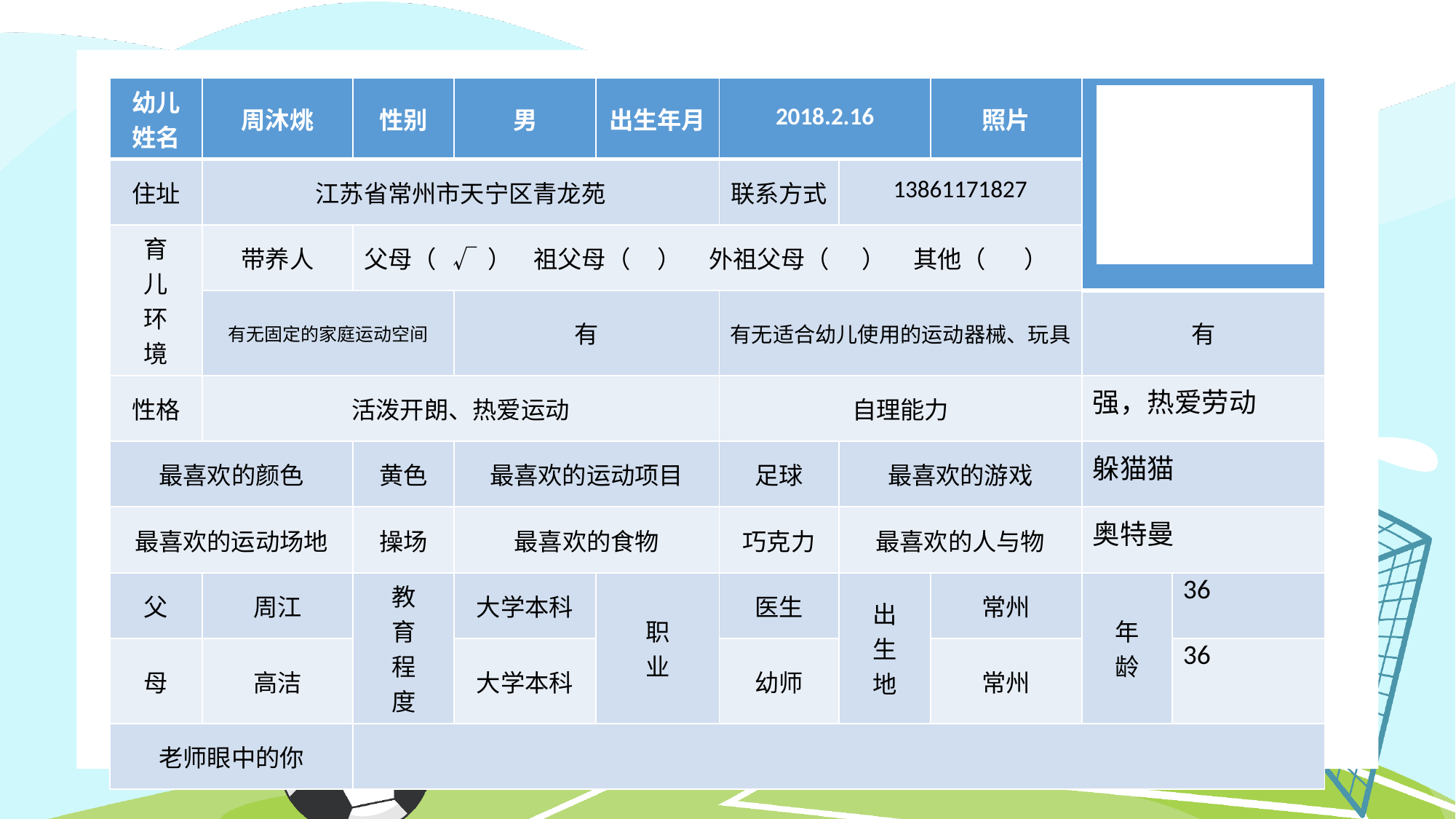

| 幼儿姓名 | 周沐烑 | 性别 | 男 | 出生年月 | 2018.2.16 |  | 照片 |  |  |
| --- | --- | --- | --- | --- | --- | --- | --- | --- | --- |
| 住址 | 江苏省常州市天宁区青龙苑 |  |  |  | 联系方式 | 13861171827 |  |  |  |
| 育 儿 环 境 | 带养人 | 父母（ √ ） 祖父母（ ） 外祖父母（ ） 其他（ ） |  |  |  |  |  |  |  |
|  | 有无固定的家庭运动空间 |  | 有 |  | 有无适合幼儿使用的运动器械、玩具 |  |  | 有 |  |
| 性格 | 活泼开朗、热爱运动 |  |  |  | 自理能力 |  |  | 强，热爱劳动 |  |
| 最喜欢的颜色 |  | 黄色 | 最喜欢的运动项目 |  | 足球 | 最喜欢的游戏 |  | 躲猫猫 |  |
| 最喜欢的运动场地 |  | 操场 | 最喜欢的食物 |  | 巧克力 | 最喜欢的人与物 |  | 奥特曼 |  |
| 父 | 周江 | 教 育 程 度 | 大学本科 | 职 业 | 医生 | 出 生 地 | 常州 | 年 龄 | 36 |
| 母 | 高洁 |  | 大学本科 |  | 幼师 |  | 常州 |  | 36 |
| 老师眼中的你 |  |  |  |  |  |  |  |  |  |